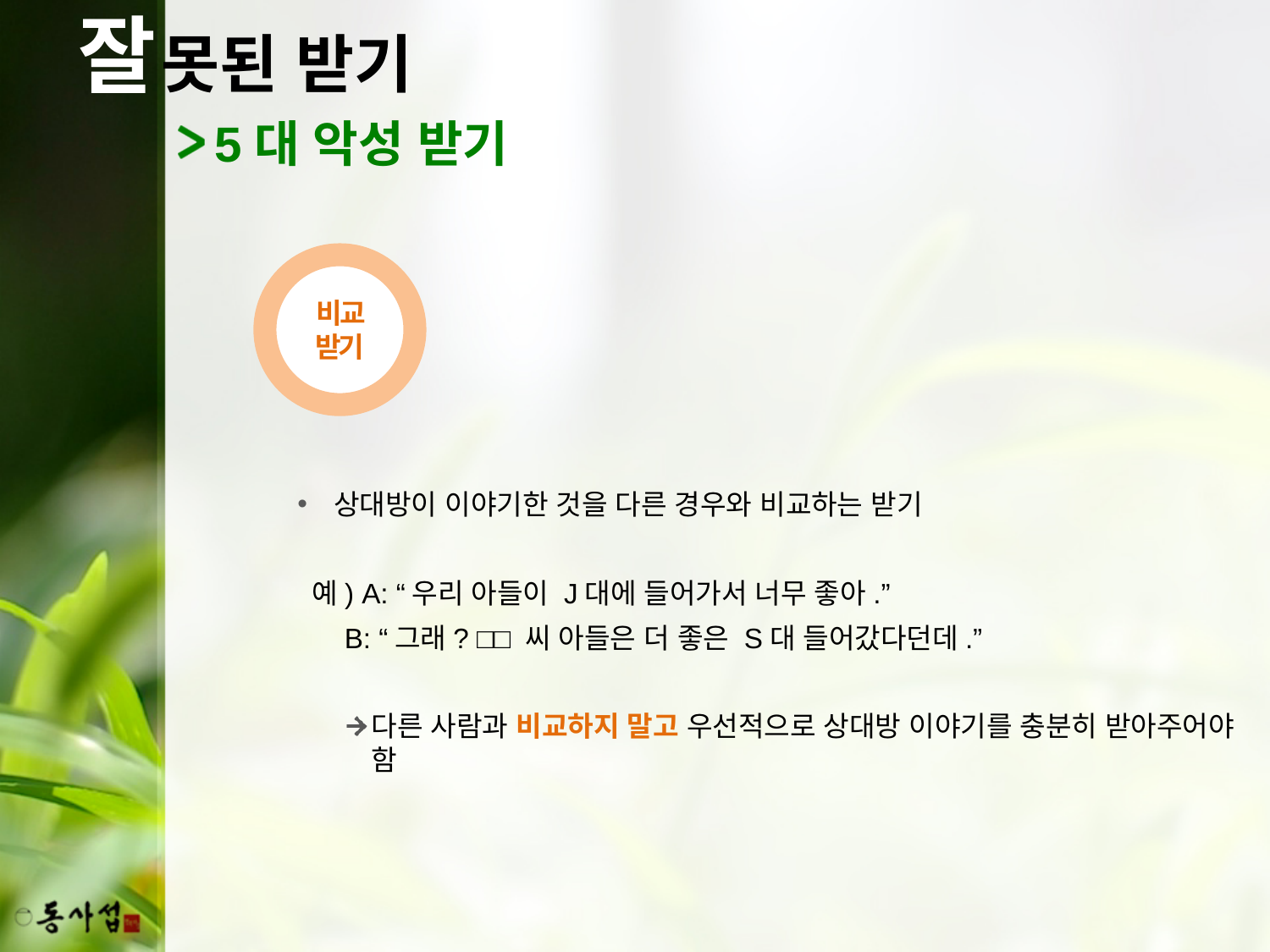

잘
못된 받기
5대 악성 받기
비교 받기
상대방이 이야기한 것을 다른 경우와 비교하는 받기

 예) A: “우리 아들이 J대에 들어가서 너무 좋아.”
      B: “그래? □□ 씨 아들은 더 좋은 S대 들어갔다던데.”

다른 사람과 비교하지 말고 우선적으로 상대방 이야기를 충분히 받아주어야 함